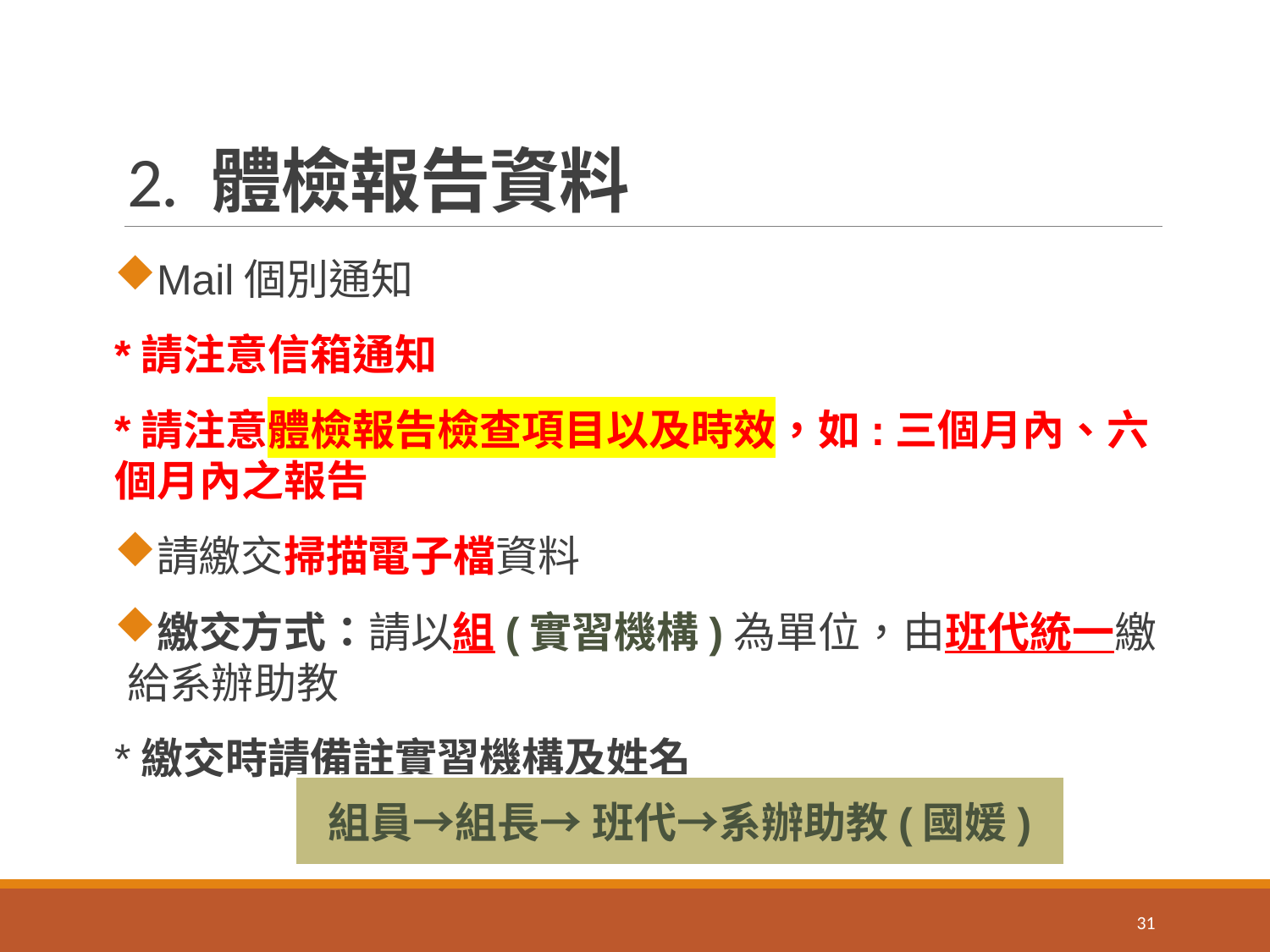

# 2. 體檢報告資料
Mail個別通知
*請注意信箱通知
*請注意體檢報告檢查項目以及時效，如:三個月內、六個月內之報告
請繳交掃描電子檔資料
繳交方式：請以組(實習機構)為單位，由班代統一繳給系辦助教
*繳交時請備註實習機構及姓名

組員→組長→ 班代→系辦助教(國媛)
31